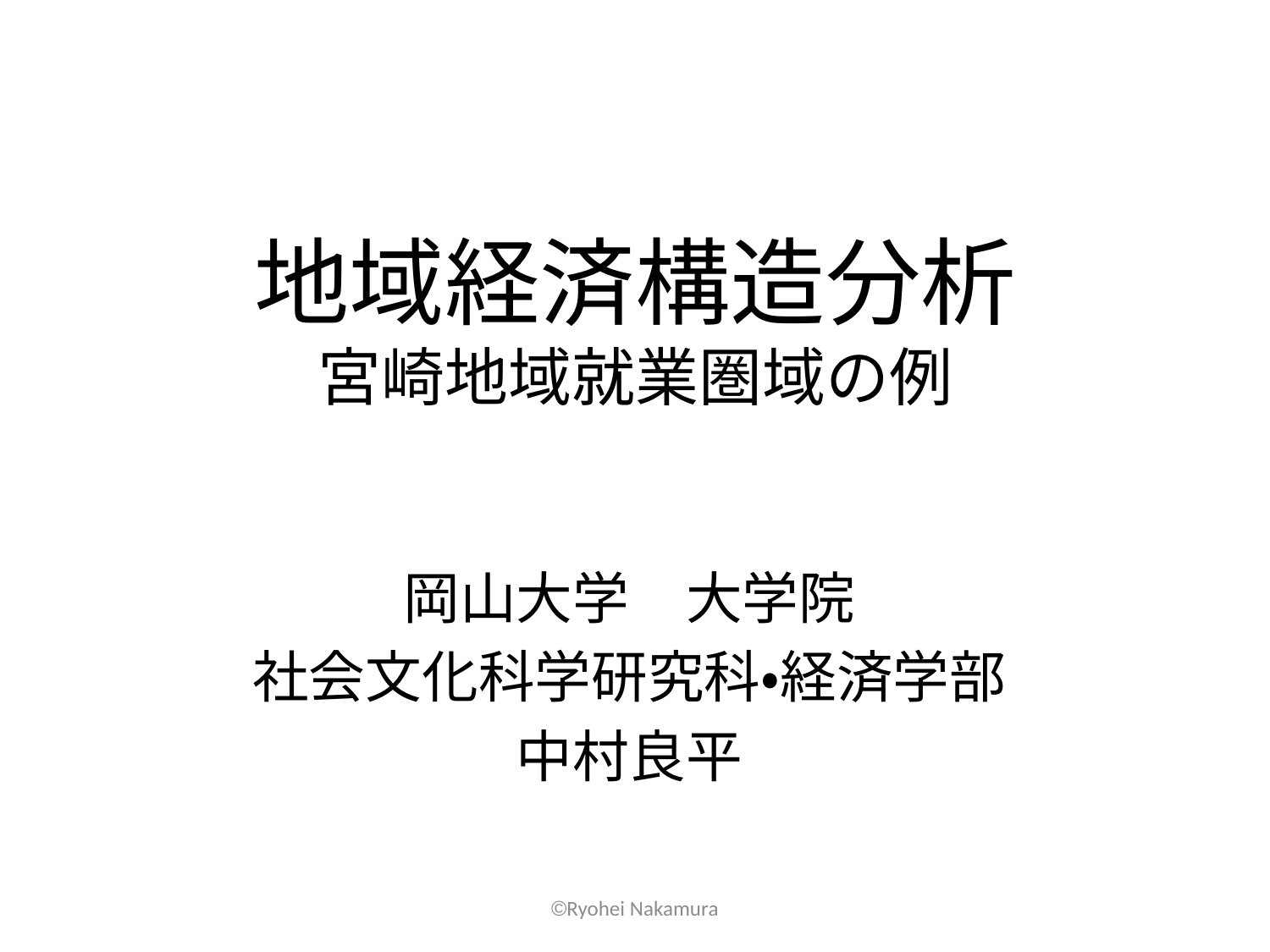

# 地域経済構造分析 宮崎地域就業圏域の例
岡山大学　大学院
社会文化科学研究科・経済学部
中村良平
©Ryohei Nakamura